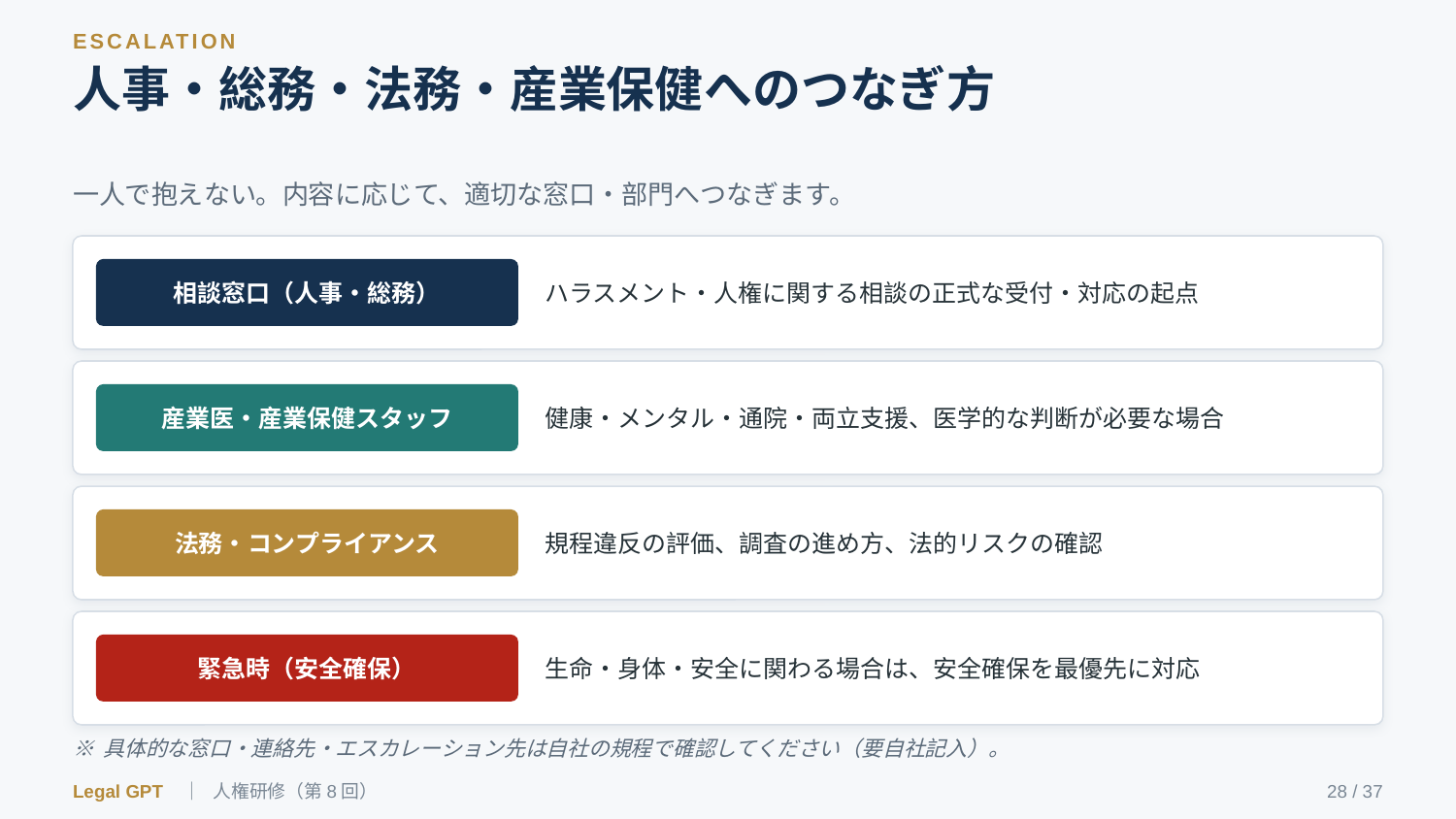

ESCALATION
人事・総務・法務・産業保健へのつなぎ方
一人で抱えない。内容に応じて、適切な窓口・部門へつなぎます。

ハラスメント・人権に関する相談の正式な受付・対応の起点

相談窓口（人事・総務）

健康・メンタル・通院・両立支援、医学的な判断が必要な場合

産業医・産業保健スタッフ

規程違反の評価、調査の進め方、法的リスクの確認

法務・コンプライアンス

生命・身体・安全に関わる場合は、安全確保を最優先に対応

緊急時（安全確保）
※ 具体的な窓口・連絡先・エスカレーション先は自社の規程で確認してください（要自社記入）。
Legal GPT   ｜   人権研修（第8回）
28 / 37